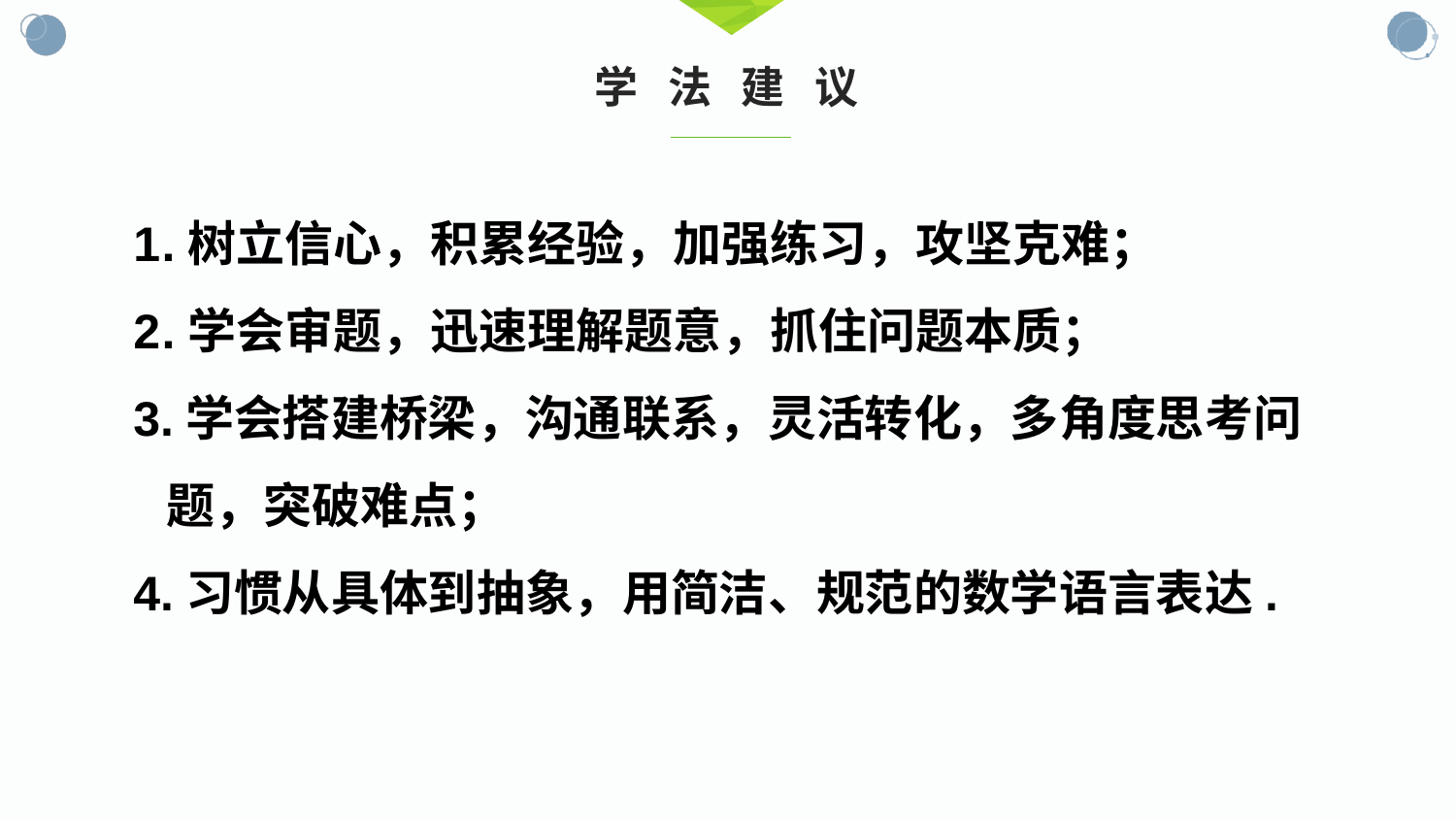

学   法   建   议
树立信心，积累经验，加强练习，攻坚克难；
学会审题，迅速理解题意，抓住问题本质；
3.学会搭建桥梁，沟通联系，灵活转化，多角度思考问
  题，突破难点；
4.习惯从具体到抽象，用简洁、规范的数学语言表达.